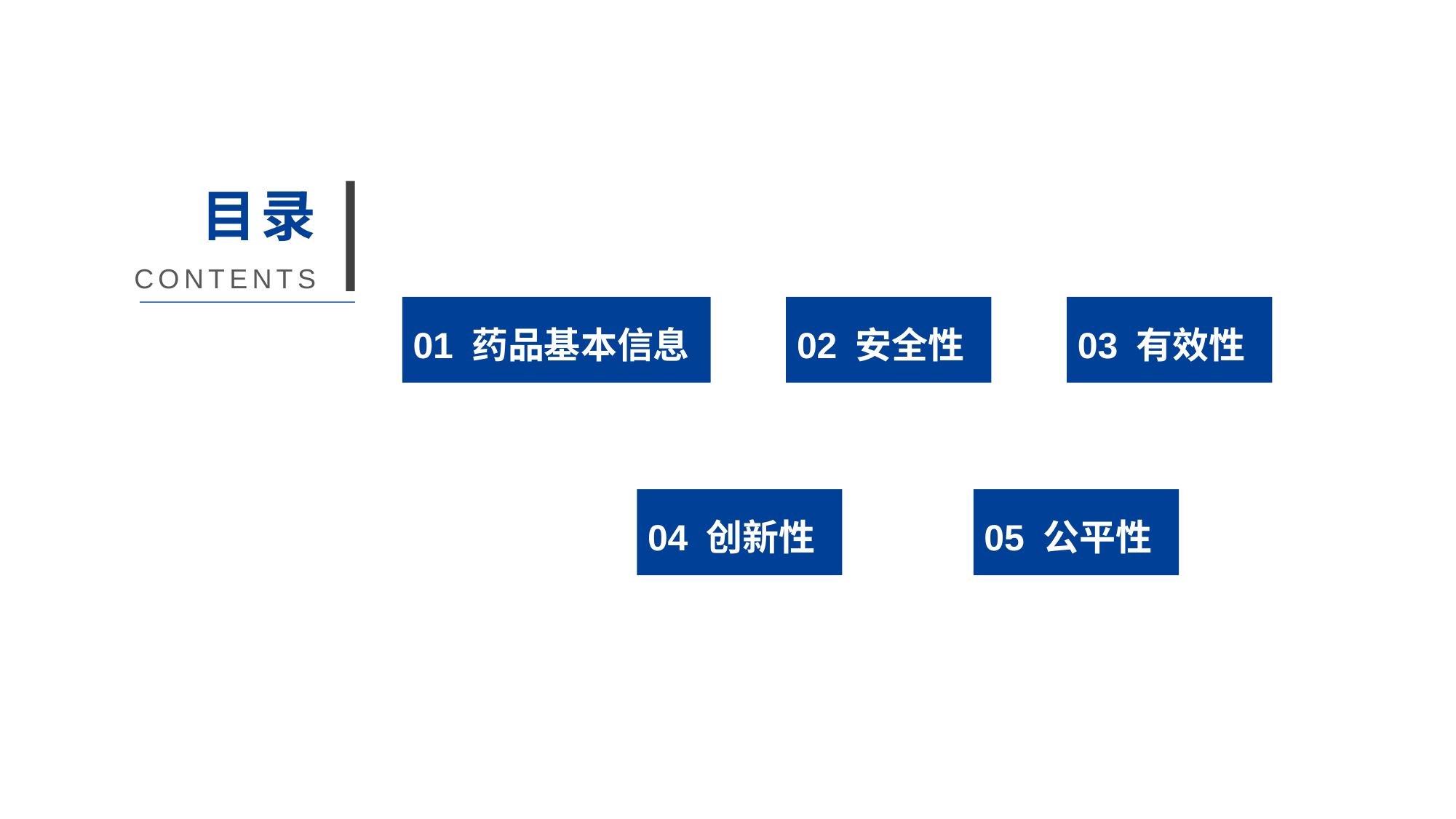

目录

CONTENTS
01 药品基本信息
02 安全性
03 有效性
04 创新性
05 公平性